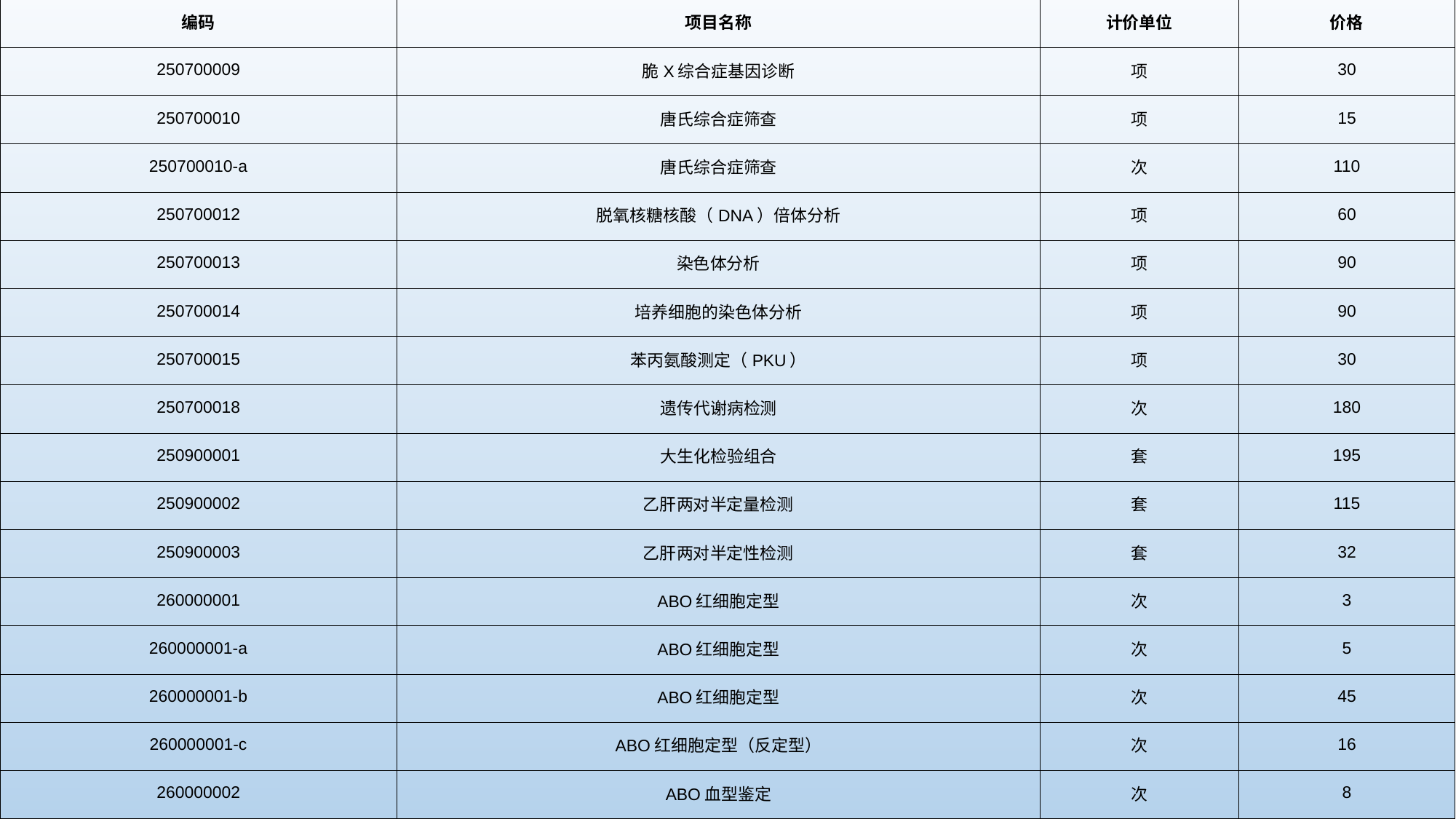

| 编码 | 项目名称 | 计价单位 | 价格 |
| --- | --- | --- | --- |
| 250700009 | 脆X综合症基因诊断 | 项 | 30 |
| 250700010 | 唐氏综合症筛查 | 项 | 15 |
| 250700010-a | 唐氏综合症筛查 | 次 | 110 |
| 250700012 | 脱氧核糖核酸（DNA）倍体分析 | 项 | 60 |
| 250700013 | 染色体分析 | 项 | 90 |
| 250700014 | 培养细胞的染色体分析 | 项 | 90 |
| 250700015 | 苯丙氨酸测定（PKU） | 项 | 30 |
| 250700018 | 遗传代谢病检测 | 次 | 180 |
| 250900001 | 大生化检验组合 | 套 | 195 |
| 250900002 | 乙肝两对半定量检测 | 套 | 115 |
| 250900003 | 乙肝两对半定性检测 | 套 | 32 |
| 260000001 | ABO红细胞定型 | 次 | 3 |
| 260000001-a | ABO红细胞定型 | 次 | 5 |
| 260000001-b | ABO红细胞定型 | 次 | 45 |
| 260000001-c | ABO红细胞定型（反定型） | 次 | 16 |
| 260000002 | ABO血型鉴定 | 次 | 8 |